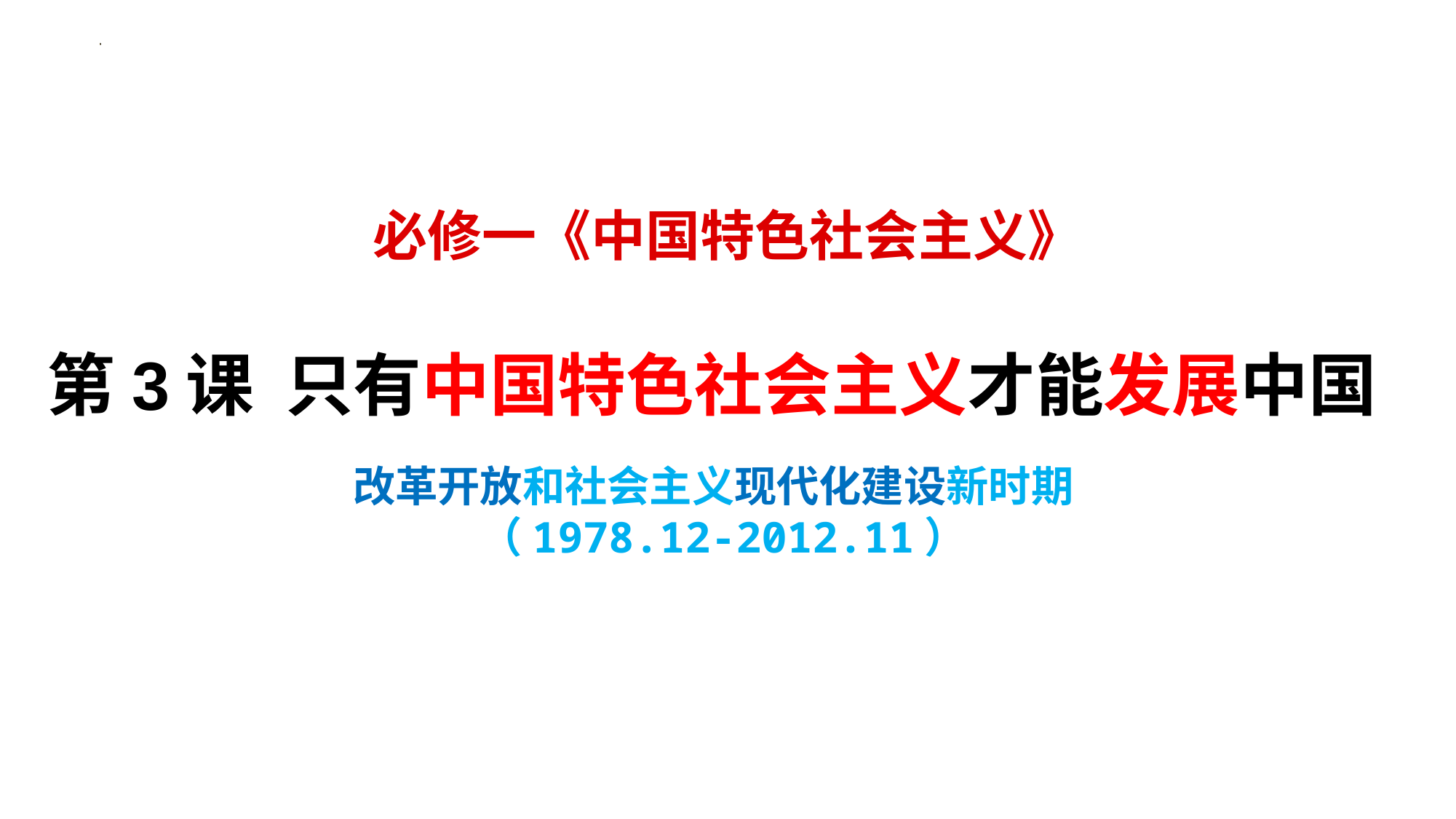

必修一《中国特色社会主义》
第3课  只有中国特色社会主义才能发展中国
改革开放和社会主义现代化建设新时期
 （1978.12-2012.11）